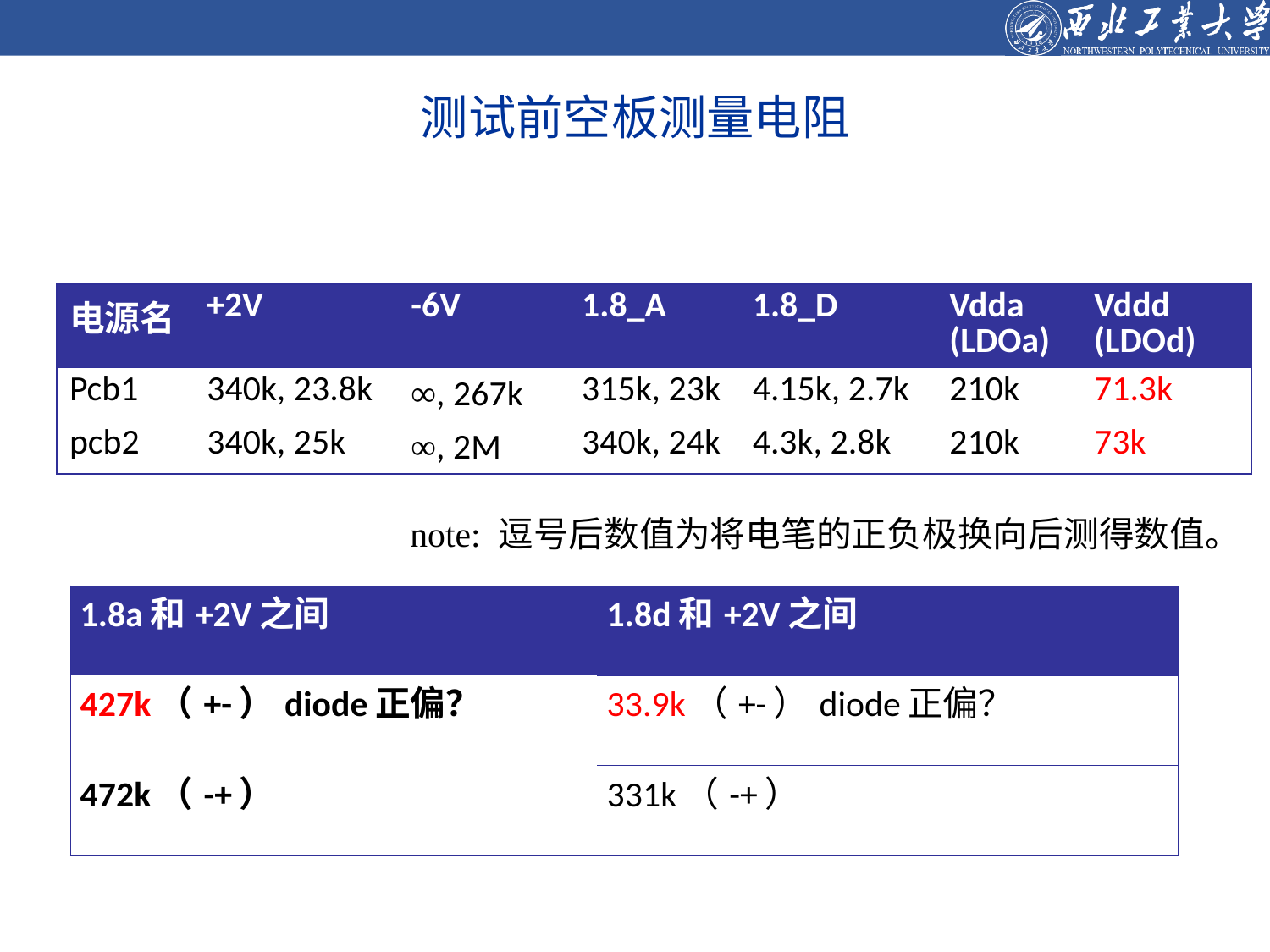

# 测试前空板测量电阻
| 电源名 | +2V | -6V | 1.8\_A | 1.8\_D | Vdda (LDOa) | Vddd (LDOd) |
| --- | --- | --- | --- | --- | --- | --- |
| Pcb1 | 340k, 23.8k | ∞, 267k | 315k, 23k | 4.15k, 2.7k | 210k | 71.3k |
| pcb2 | 340k, 25k | ∞, 2M | 340k, 24k | 4.3k, 2.8k | 210k | 73k |
note: 逗号后数值为将电笔的正负极换向后测得数值。
| 1.8a和+2V之间 | 1.8d和+2V之间 |
| --- | --- |
| 427k（+-）diode正偏？ | 33.9k（+-）diode正偏？ |
| 472k（-+） | 331k（-+） |